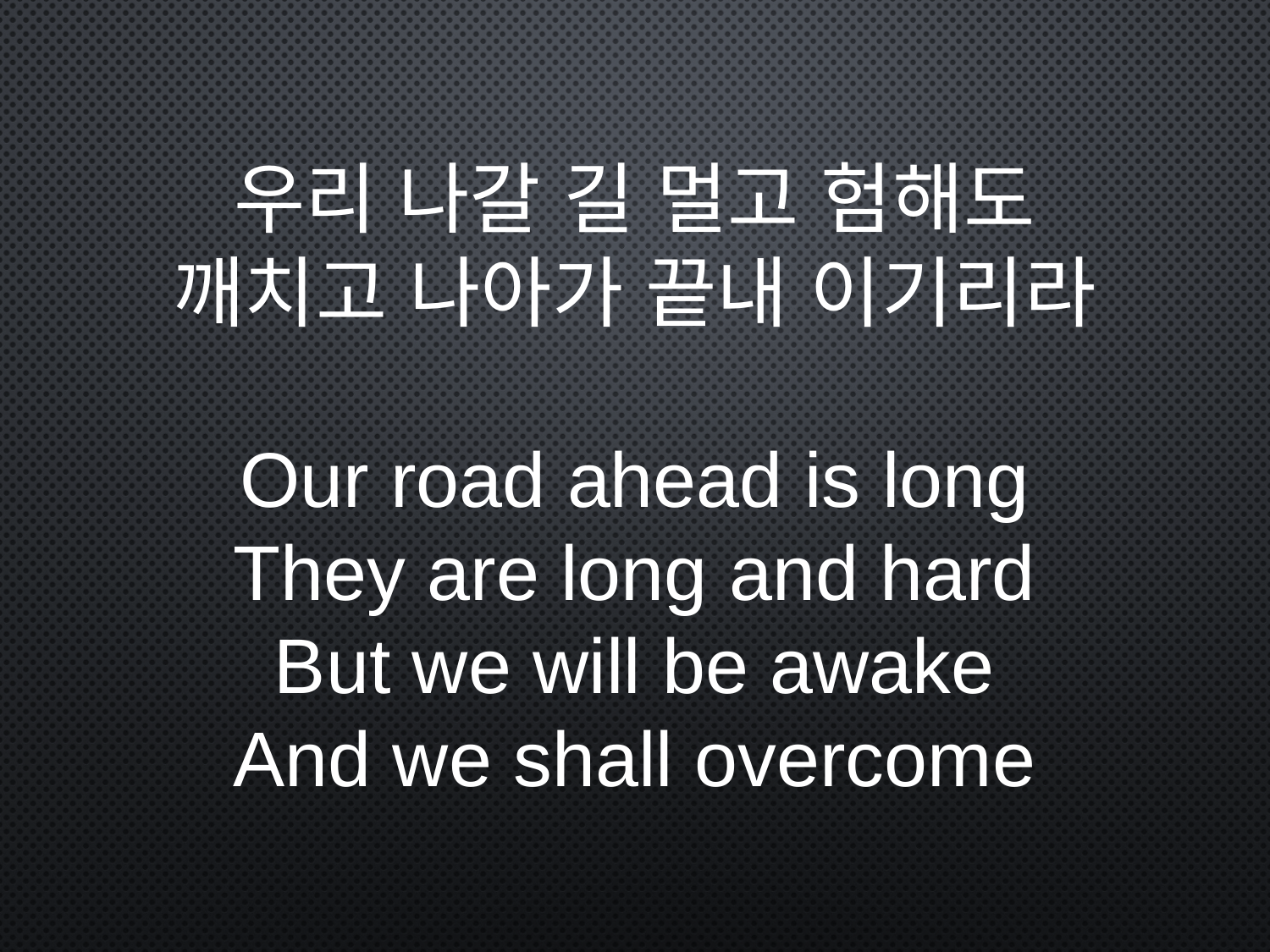

# 우리 나갈 길 멀고 험해도 깨치고 나아가 끝내 이기리라 Our road ahead is long They are long and hard But we will be awake And we shall overcome